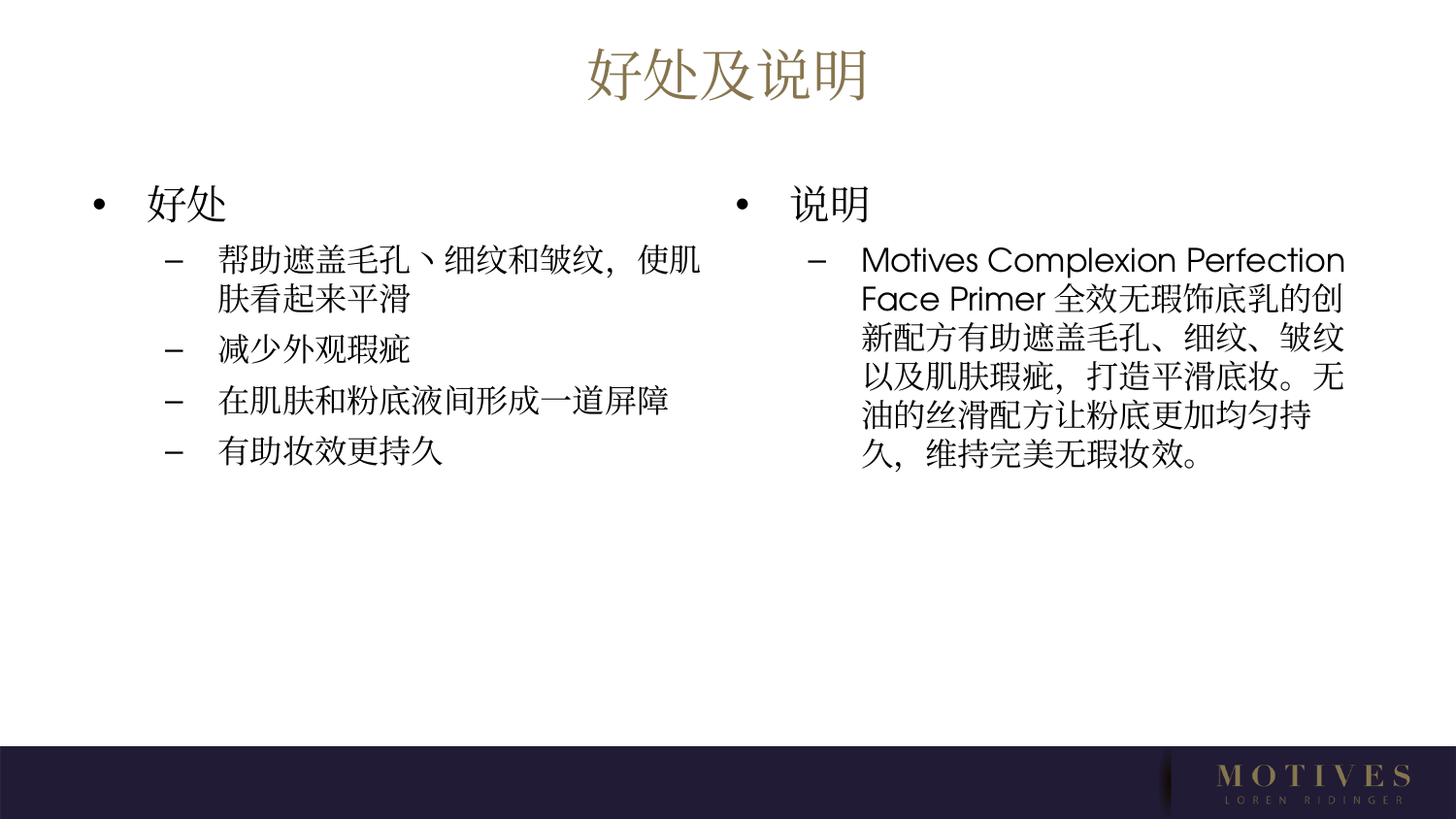

# 好处及说明
好处
帮助遮盖毛孔丶细纹和皱纹，使肌肤看起来平滑
减少外观瑕疵
在肌肤和粉底液间形成一道屏障
有助妆效更持久

说明
Motives Complexion Perfection Face Primer全效无瑕饰底乳的创新配方有助遮盖毛孔、细纹、皱纹以及肌肤瑕疵，打造平滑底妆。无油的丝滑配方让粉底更加均匀持久，维持完美无瑕妆效。